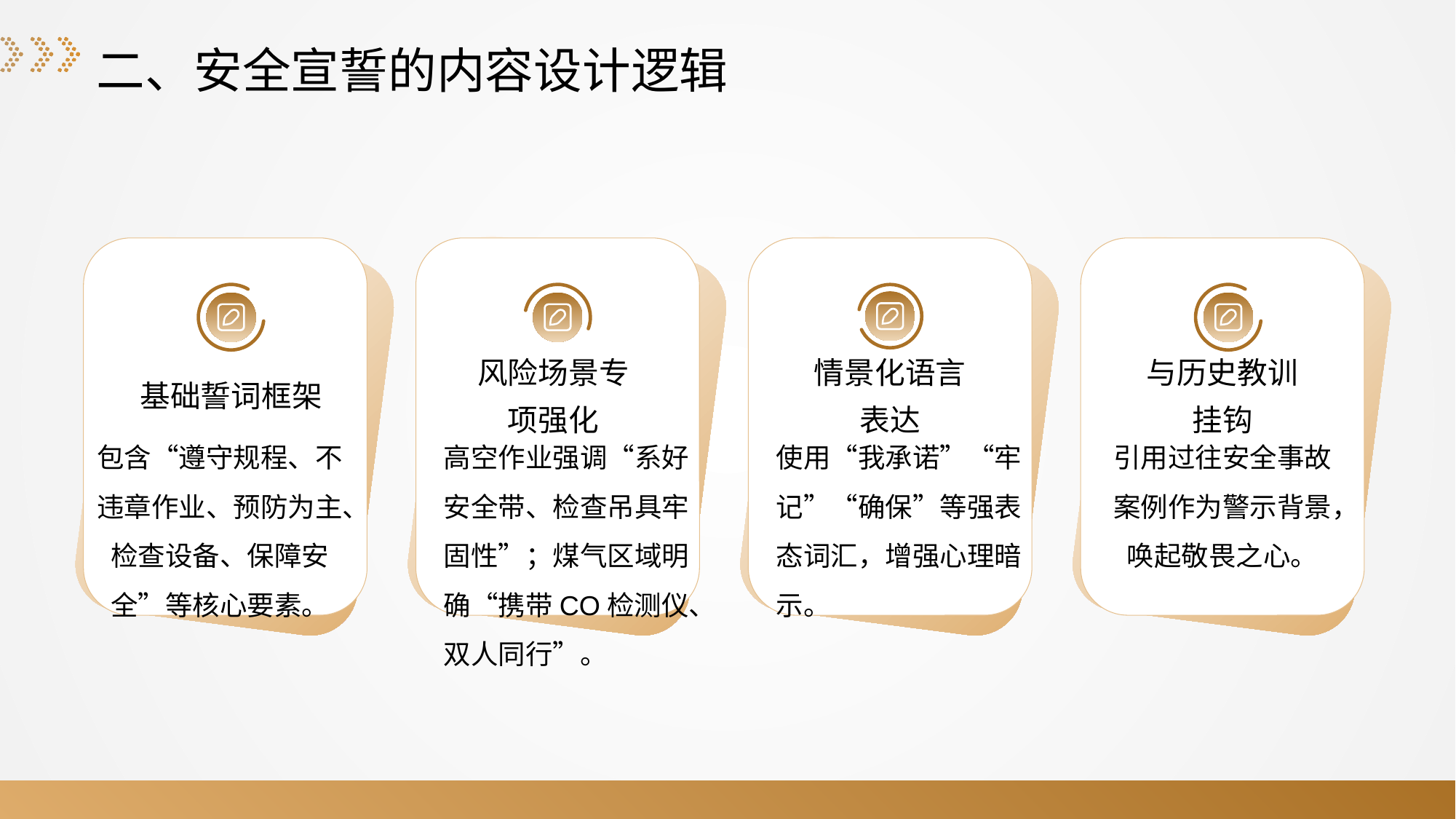

二、安全宣誓的内容设计逻辑

基础誓词框架
风险场景专项强化
情景化语言表达
与历史教训挂钩
包含“遵守规程、不违章作业、预防为主、检查设备、保障安全”等核心要素。
高空作业强调“系好安全带、检查吊具牢固性”；煤气区域明确“携带CO检测仪、双人同行”。
使用“我承诺”“牢记”“确保”等强表态词汇，增强心理暗示。
引用过往安全事故案例作为警示背景，唤起敬畏之心。